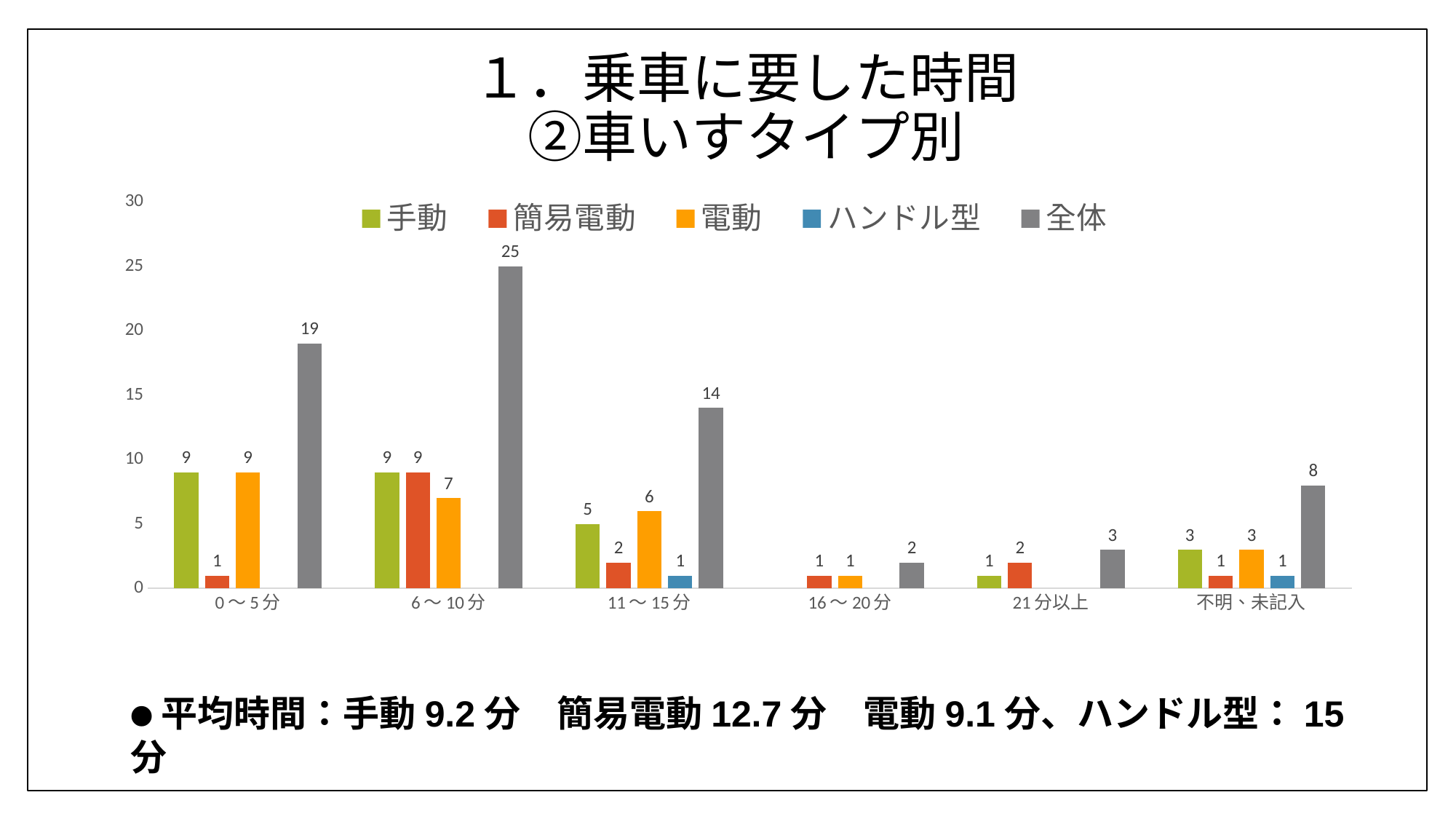

# １．乗車に要した時間 ②車いすタイプ別

### Chart

| Category | 手動 | 簡易電動 | 電動 | ハンドル型 | 全体 |
|---|---|---|---|---|---|
| 0～5分 | 9.0 | 1.0 | 9.0 | None | 19.0 |
| 6～10分 | 9.0 | 9.0 | 7.0 | None | 25.0 |
| 11～15分 | 5.0 | 2.0 | 6.0 | 1.0 | 14.0 |
| 16～20分 | None | 1.0 | 1.0 | None | 2.0 |
| 21分以上 | 1.0 | 2.0 | None | None | 3.0 |
| 不明、未記入 | 3.0 | 1.0 | 3.0 | 1.0 | 8.0 |
⚫平均時間：手動9.2分　簡易電動12.7分　電動9.1分、ハンドル型：15分